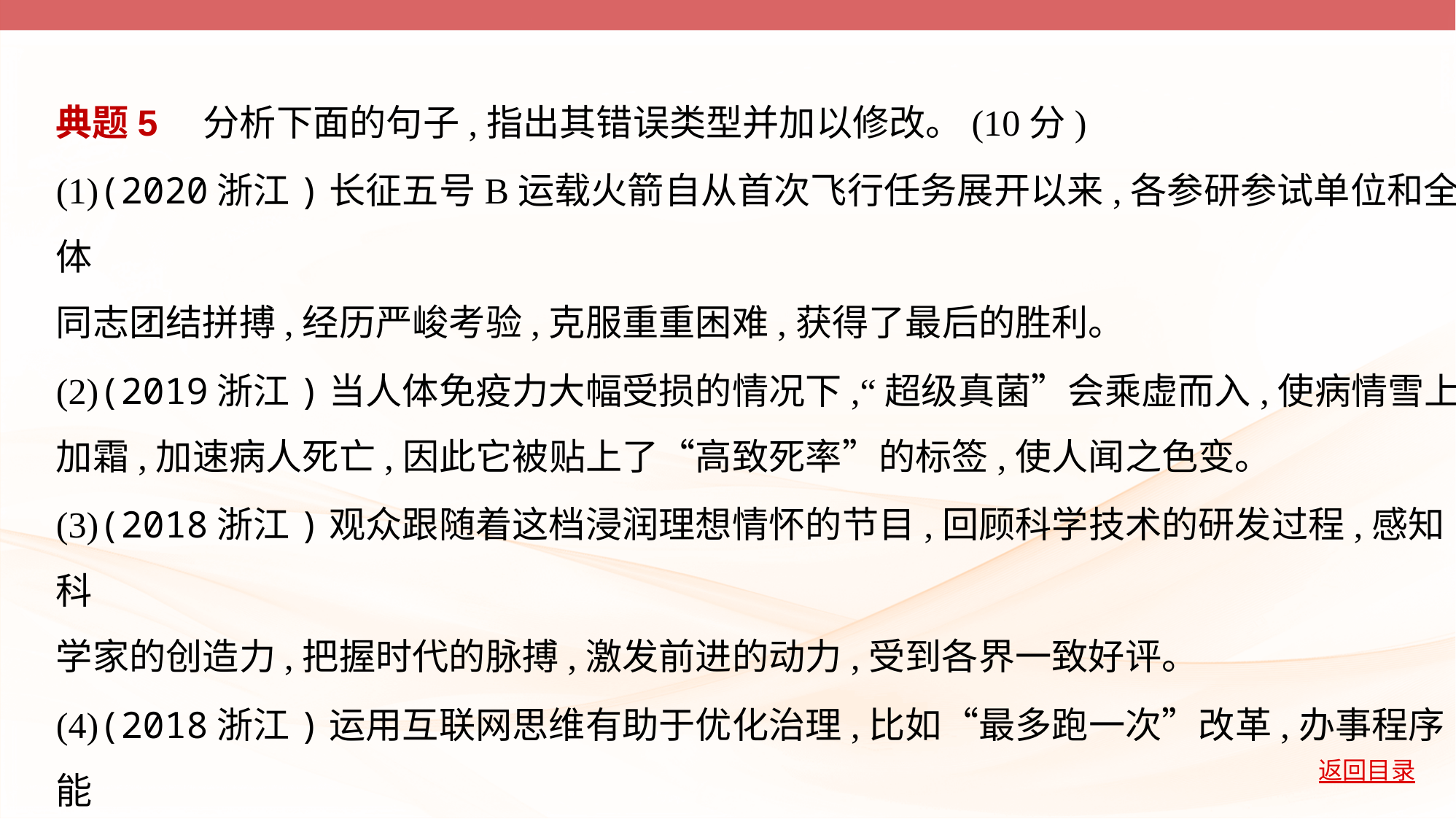

典题5　分析下面的句子,指出其错误类型并加以修改。(10分)
(1)(2020浙江)长征五号B运载火箭自从首次飞行任务展开以来,各参研参试单位和全体
同志团结拼搏,经历严峻考验,克服重重困难,获得了最后的胜利。
(2)(2019浙江)当人体免疫力大幅受损的情况下,“超级真菌”会乘虚而入,使病情雪上
加霜,加速病人死亡,因此它被贴上了“高致死率”的标签,使人闻之色变。
(3)(2018浙江)观众跟随着这档浸润理想情怀的节目,回顾科学技术的研发过程,感知科
学家的创造力,把握时代的脉搏,激发前进的动力,受到各界一致好评。
(4)(2018浙江)运用互联网思维有助于优化治理,比如“最多跑一次”改革,办事程序能
删繁就简的原因,仰赖的就是政务数据的互联互通和办事流程的全面再造。